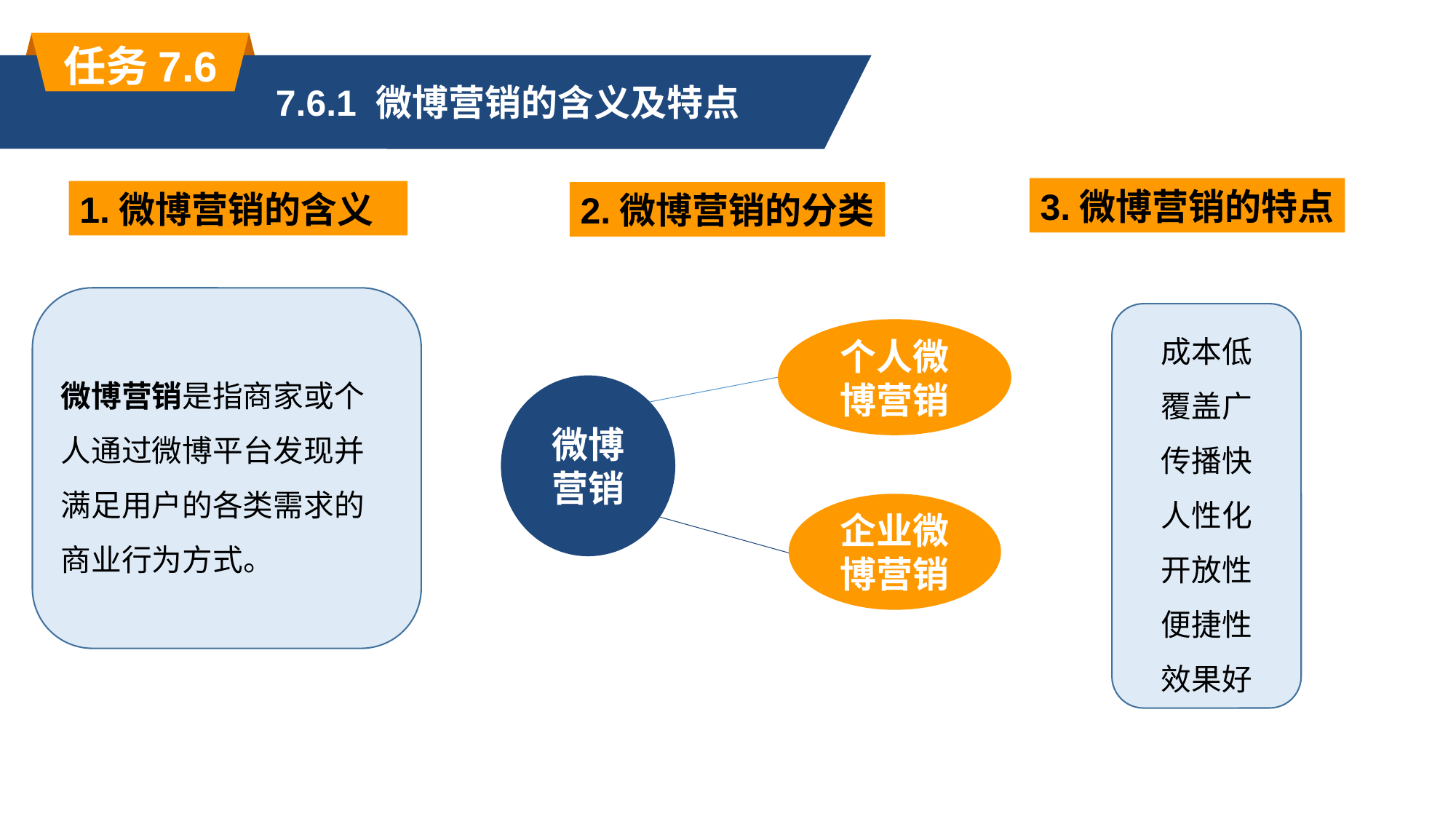

任务7.6

7.6.1 微博营销的含义及特点
3.微博营销的特点
1.微博营销的含义
2.微博营销的分类
微博营销是指商家或个人通过微博平台发现并满足用户的各类需求的商业行为方式。
成本低
覆盖广
传播快
人性化
开放性
便捷性
效果好
个人微博营销
微博营销
企业微博营销